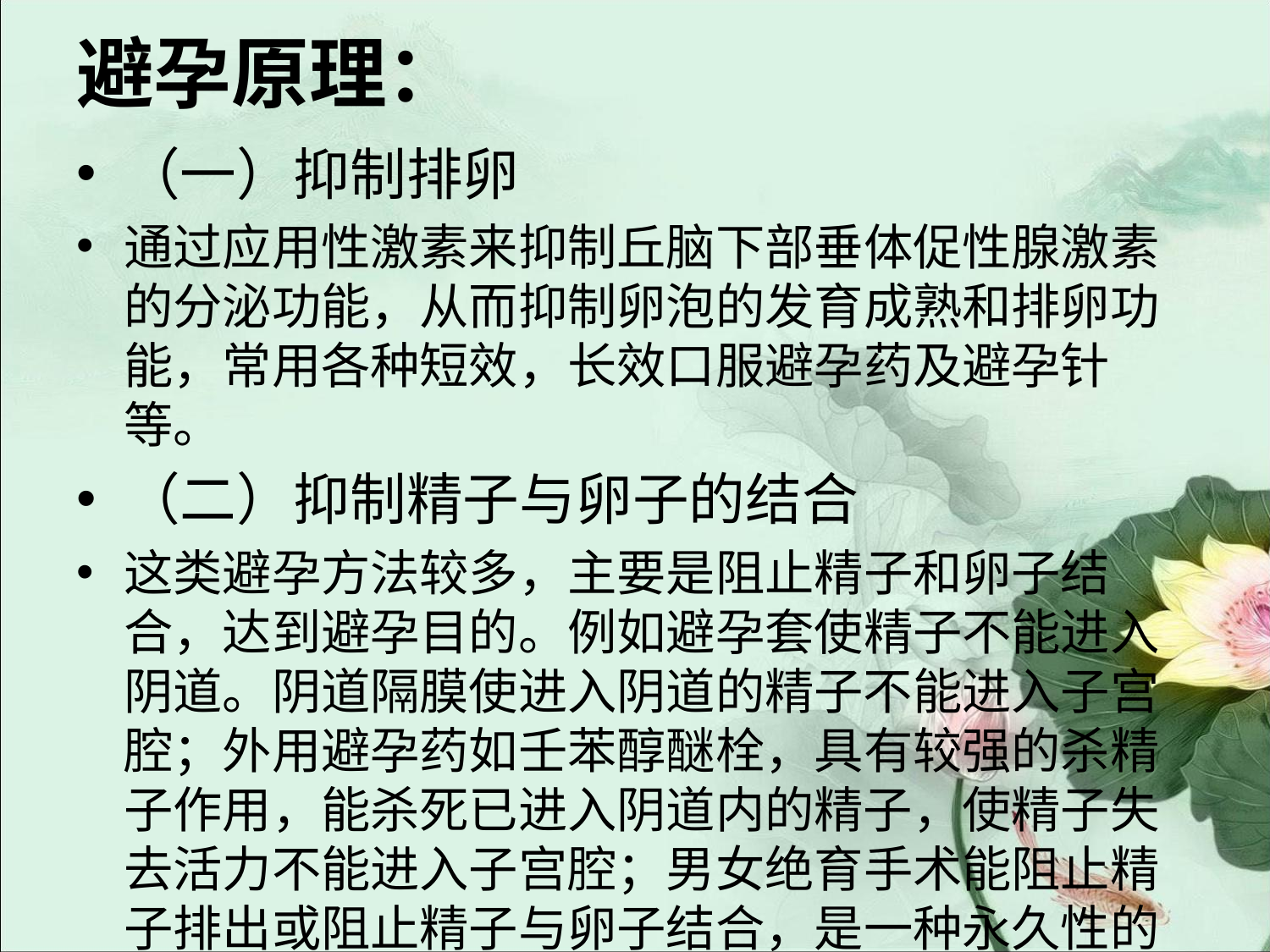

# 避孕原理：
（一）抑制排卵
通过应用性激素来抑制丘脑下部垂体促性腺激素的分泌功能，从而抑制卵泡的发育成熟和排卵功能，常用各种短效，长效口服避孕药及避孕针等。
（二）抑制精子与卵子的结合
这类避孕方法较多，主要是阻止精子和卵子结合，达到避孕目的。例如避孕套使精子不能进入阴道。阴道隔膜使进入阴道的精子不能进入子宫腔；外用避孕药如壬苯醇醚栓，具有较强的杀精子作用，能杀死已进入阴道内的精子，使精子失去活力不能进入子宫腔；男女绝育手术能阻止精子排出或阻止精子与卵子结合，是一种永久性的避孕措施。